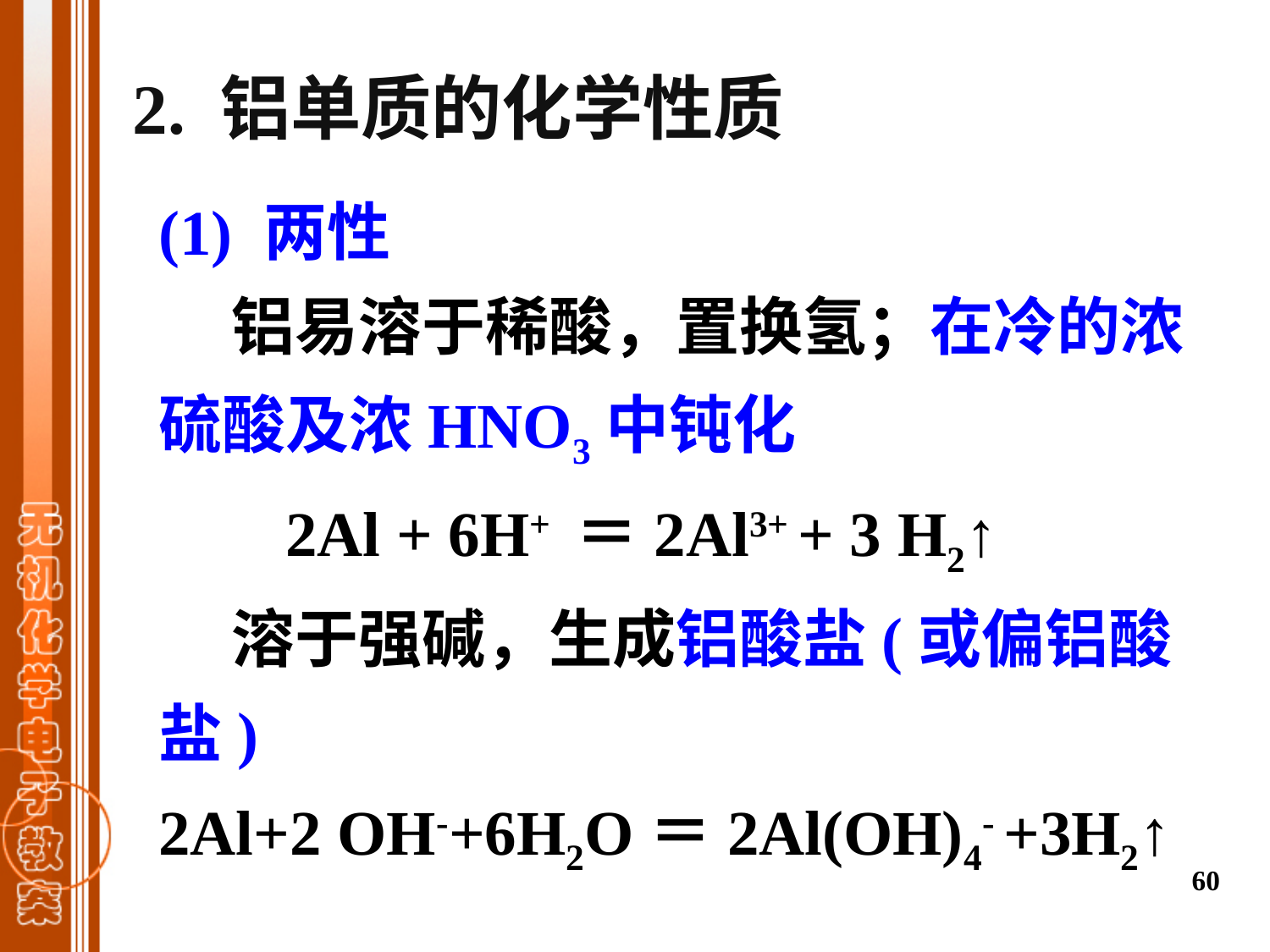

2. 铝单质的化学性质
(1) 两性
    铝易溶于稀酸，置换氢；在冷的浓硫酸及浓HNO3中钝化
        2Al + 6H+ ＝2Al3+ + 3 H2↑
    溶于强碱，生成铝酸盐(或偏铝酸盐)
2Al+2 OH-+6H2O＝2Al(OH)4- +3H2↑
60